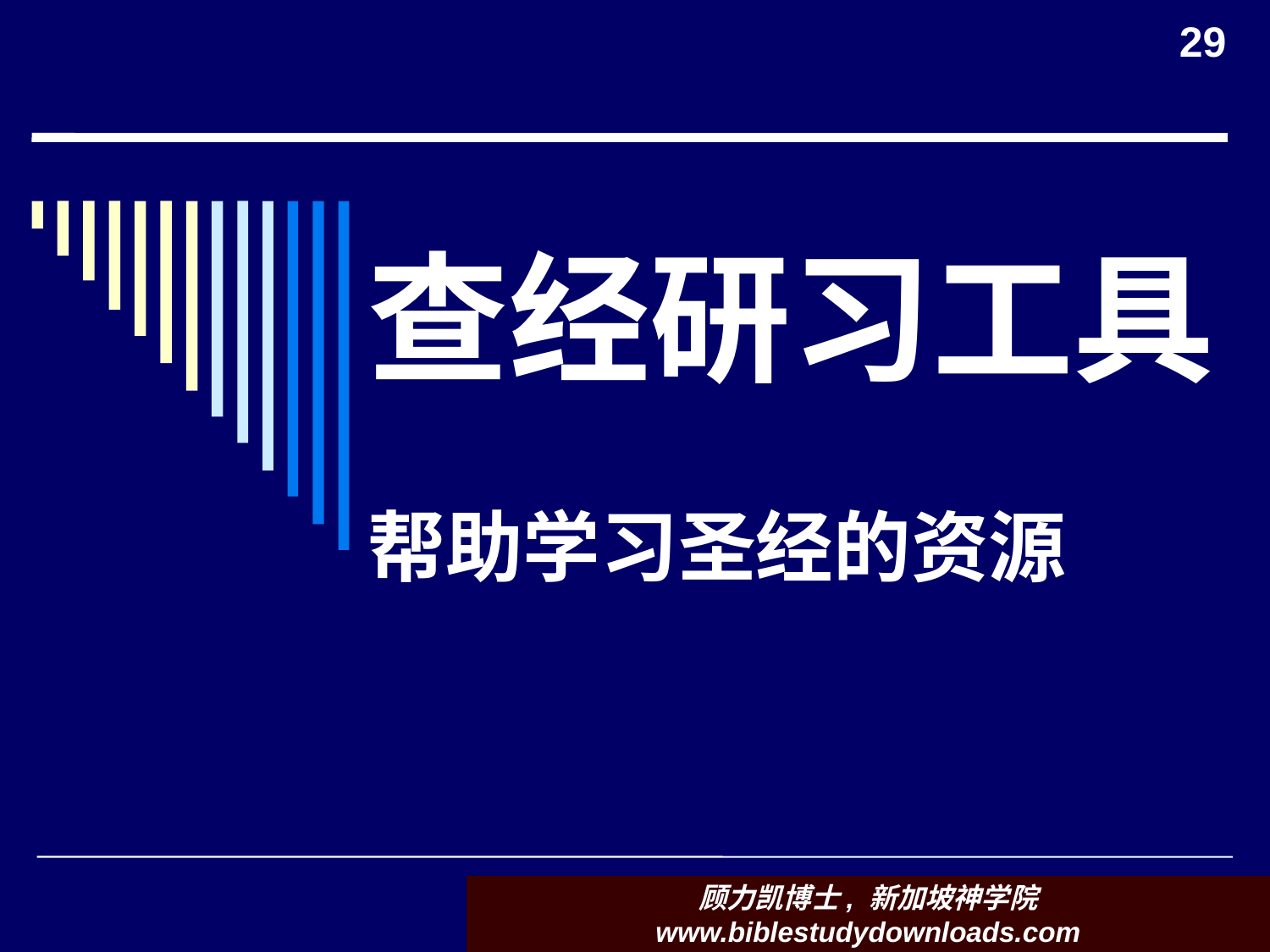

29
# 查经研习工具
帮助学习圣经的资源
顾力凯博士, 新加坡神学院
www.biblestudydownloads.com